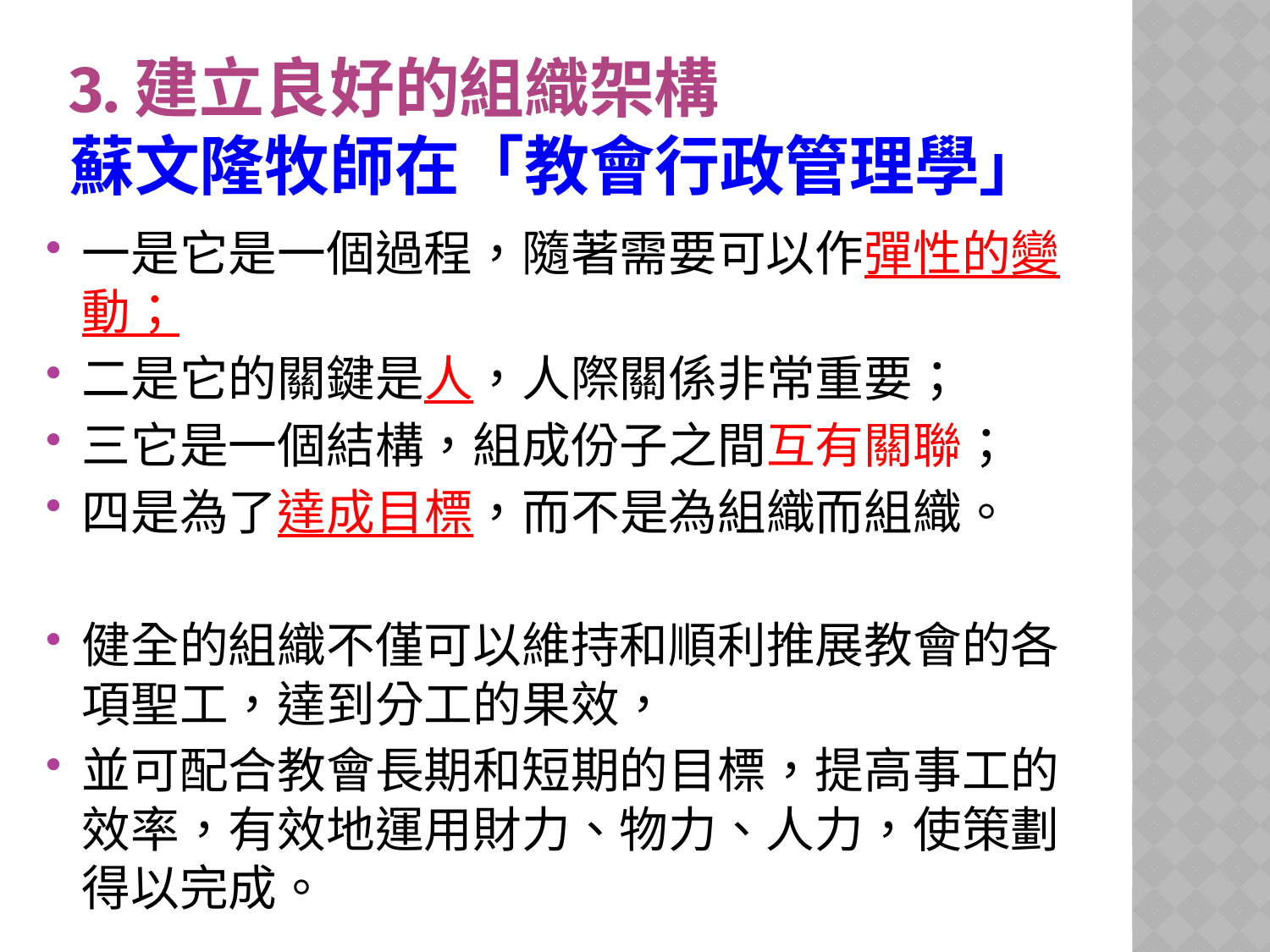

# 3.建立良好的組織架構 蘇文隆牧師在「教會行政管理學」
一是它是一個過程，隨著需要可以作彈性的變動；
二是它的關鍵是人，人際關係非常重要；
三它是一個結構，組成份子之間互有關聯；
四是為了達成目標，而不是為組織而組織。

健全的組織不僅可以維持和順利推展教會的各項聖工，達到分工的果效，
並可配合教會長期和短期的目標，提高事工的效率，有效地運用財力、物力、人力，使策劃得以完成。